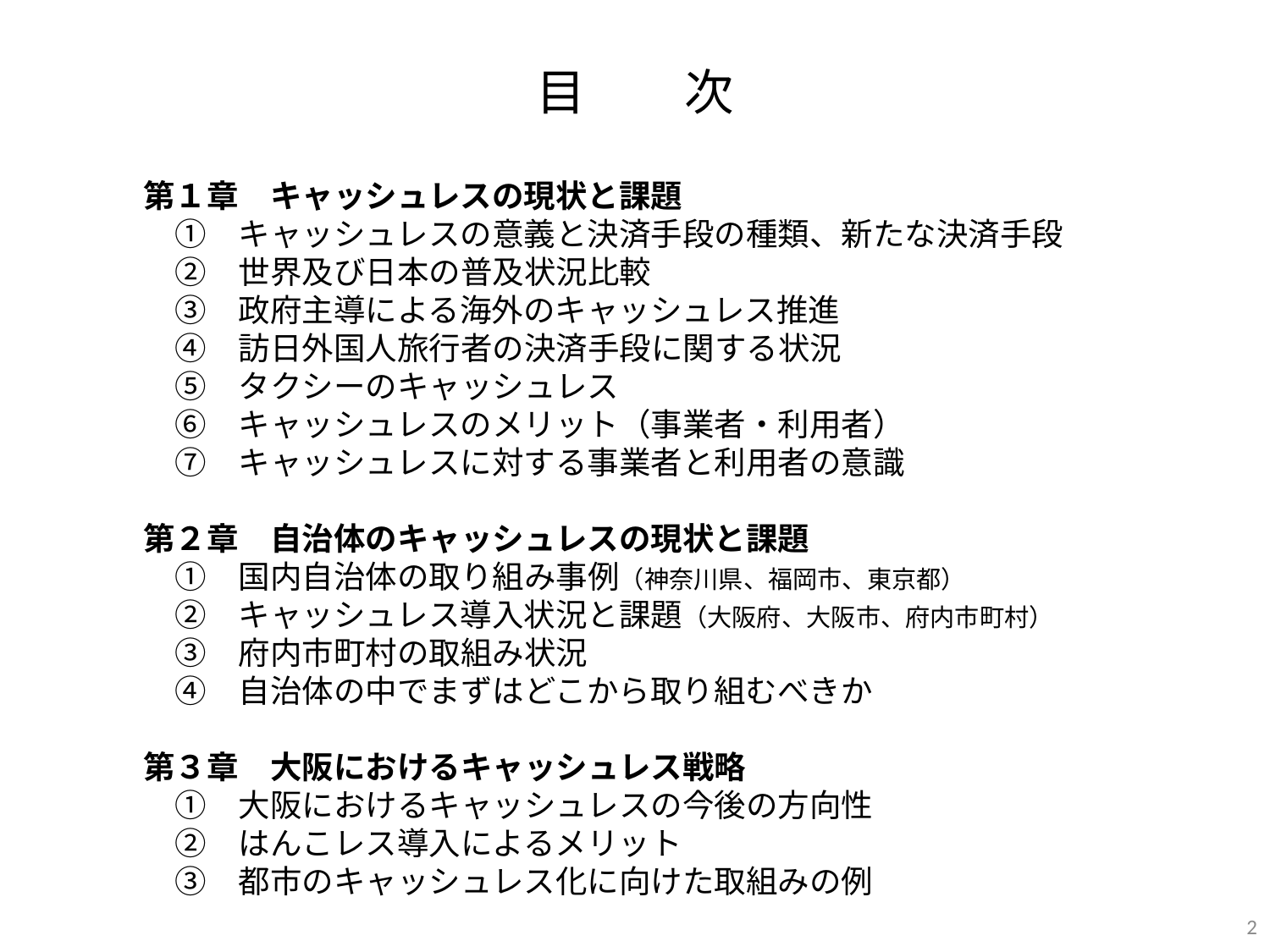

目　　次
第１章　キャッシュレスの現状と課題
　①　キャッシュレスの意義と決済手段の種類、新たな決済手段
　②　世界及び日本の普及状況比較
　③　政府主導による海外のキャッシュレス推進
　④　訪日外国人旅行者の決済手段に関する状況
　⑤　タクシーのキャッシュレス
　⑥　キャッシュレスのメリット（事業者・利用者）
　⑦　キャッシュレスに対する事業者と利用者の意識

第２章　自治体のキャッシュレスの現状と課題
　①　国内自治体の取り組み事例（神奈川県、福岡市、東京都）
　②　キャッシュレス導入状況と課題（大阪府、大阪市、府内市町村）
　③　府内市町村の取組み状況
　④　自治体の中でまずはどこから取り組むべきか

第３章　大阪におけるキャッシュレス戦略
　①　大阪におけるキャッシュレスの今後の方向性
　②　はんこレス導入によるメリット
　③　都市のキャッシュレス化に向けた取組みの例
2